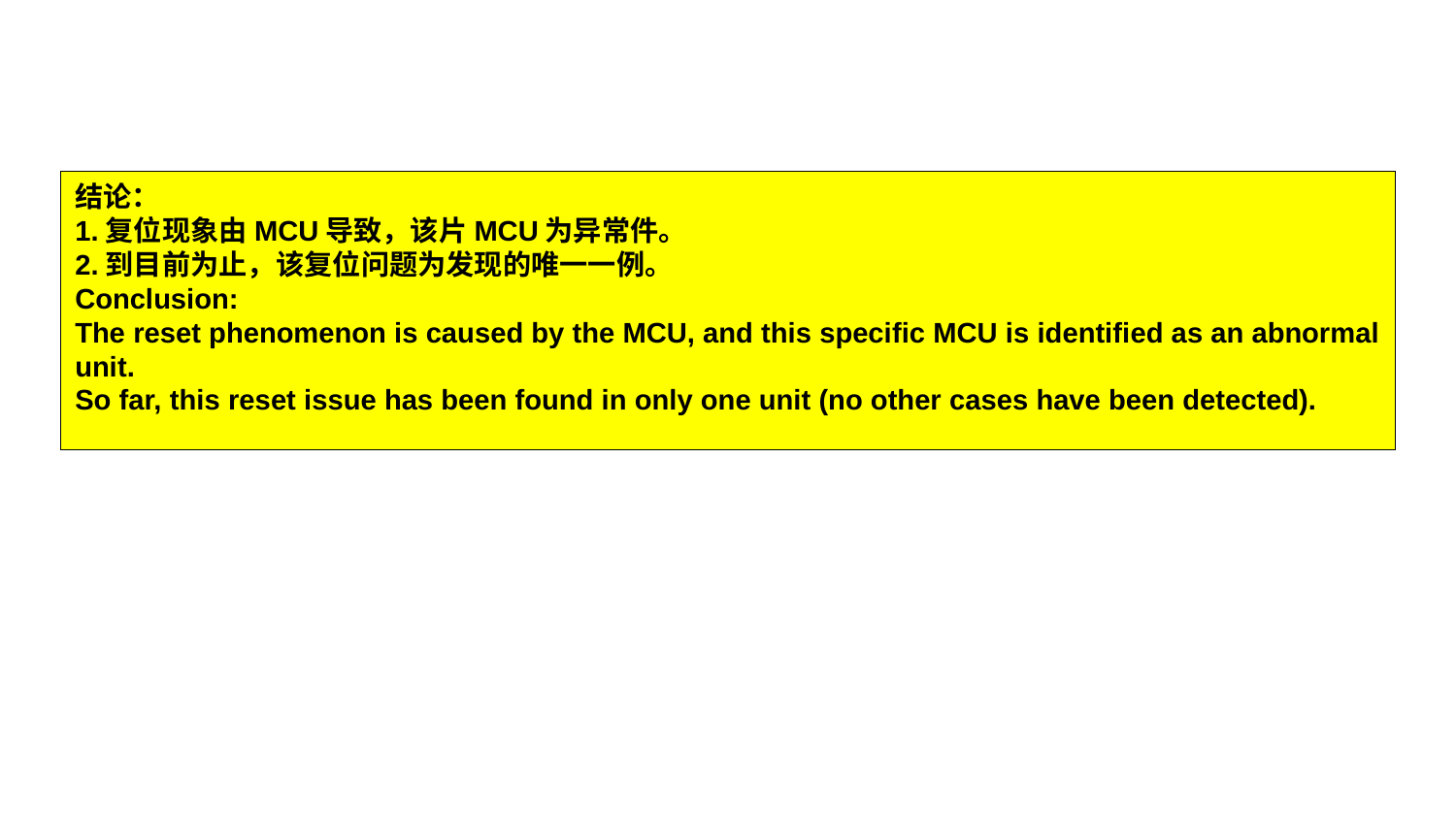

结论：
1.复位现象由MCU导致，该片MCU为异常件。
2.到目前为止，该复位问题为发现的唯一一例。
Conclusion:
The reset phenomenon is caused by the MCU, and this specific MCU is identified as an abnormal unit.
So far, this reset issue has been found in only one unit (no other cases have been detected).